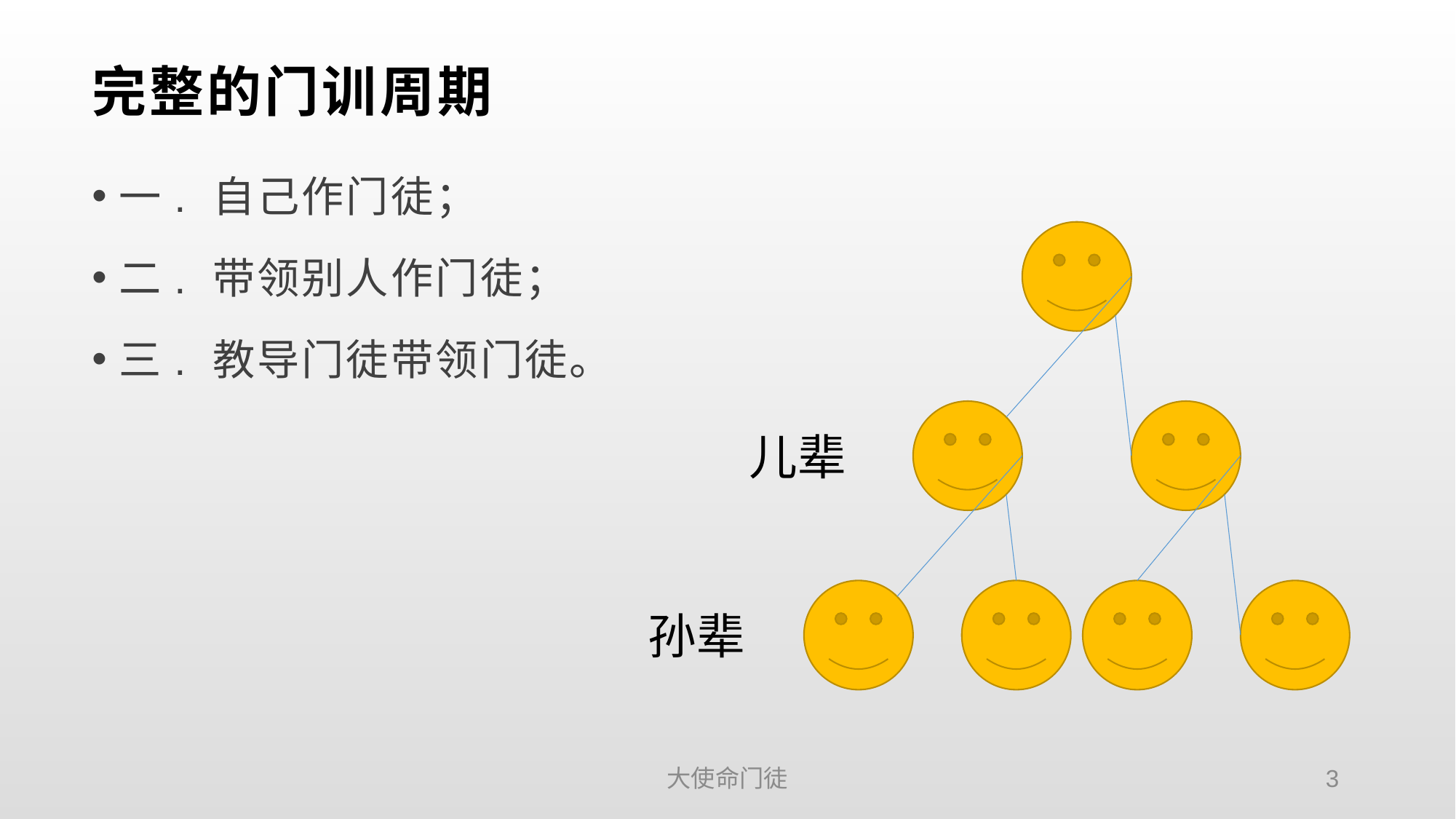

# 完整的门训周期
一. 自己作门徒；
二. 带领别人作门徒；
三. 教导门徒带领门徒。

儿辈

孙辈
大使命门徒
3